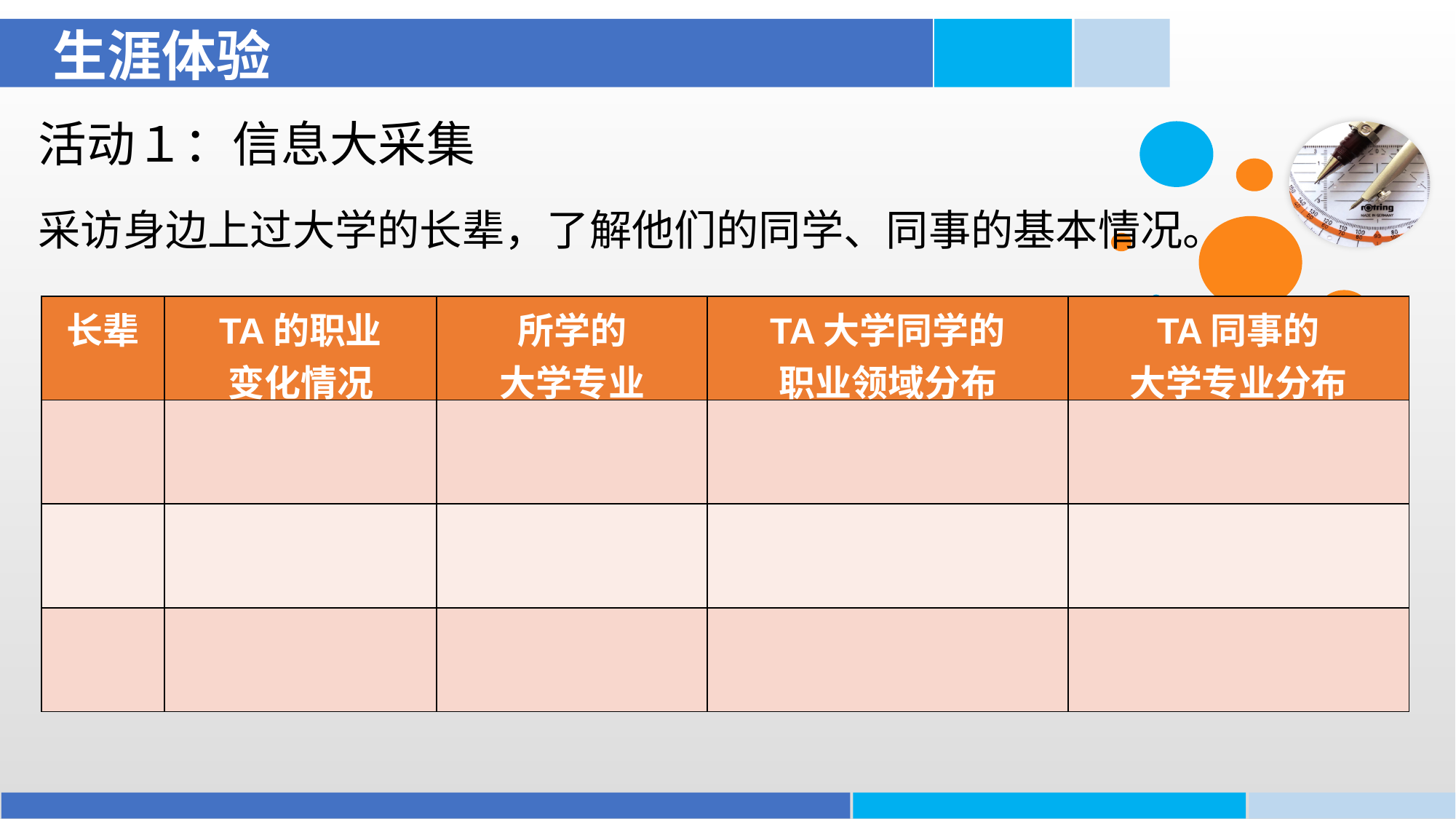

生涯体验
活动１：信息大采集
采访身边上过大学的长辈，了解他们的同学、同事的基本情况。
| 长辈 | TA的职业 变化情况 | 所学的 大学专业 | TA大学同学的 职业领域分布 | TA同事的 大学专业分布 |
| --- | --- | --- | --- | --- |
|  |  |  |  |  |
|  |  |  |  |  |
|  |  |  |  |  |